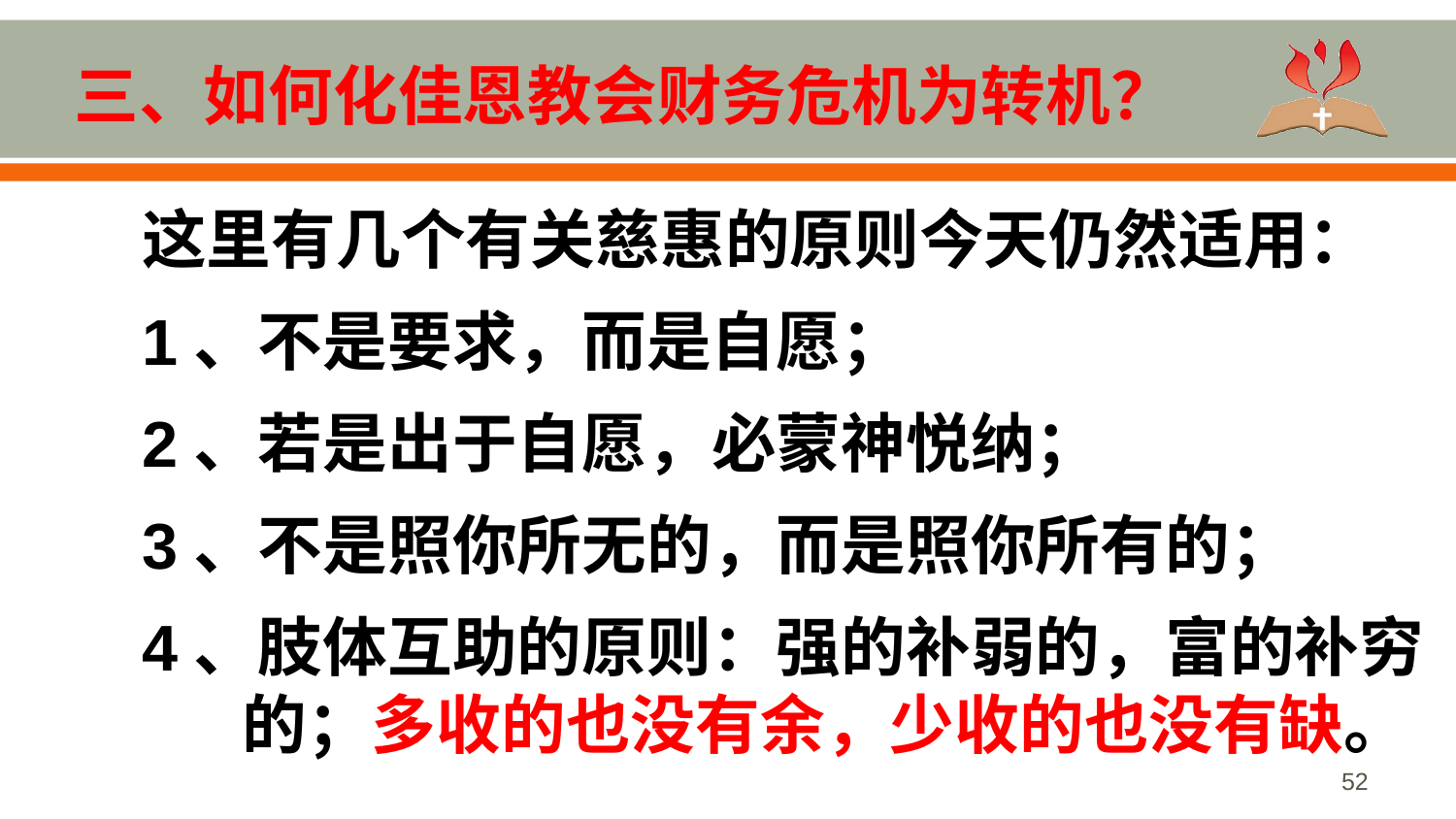

# 三、如何化佳恩教会财务危机为转机？
这里有几个有关慈惠的原则今天仍然适用：
1、不是要求，而是自愿；
2、若是出于自愿，必蒙神悦纳；
3、不是照你所无的，而是照你所有的；
4、肢体互助的原则：强的补弱的，富的补穷的；多收的也没有余，少收的也没有缺。

52